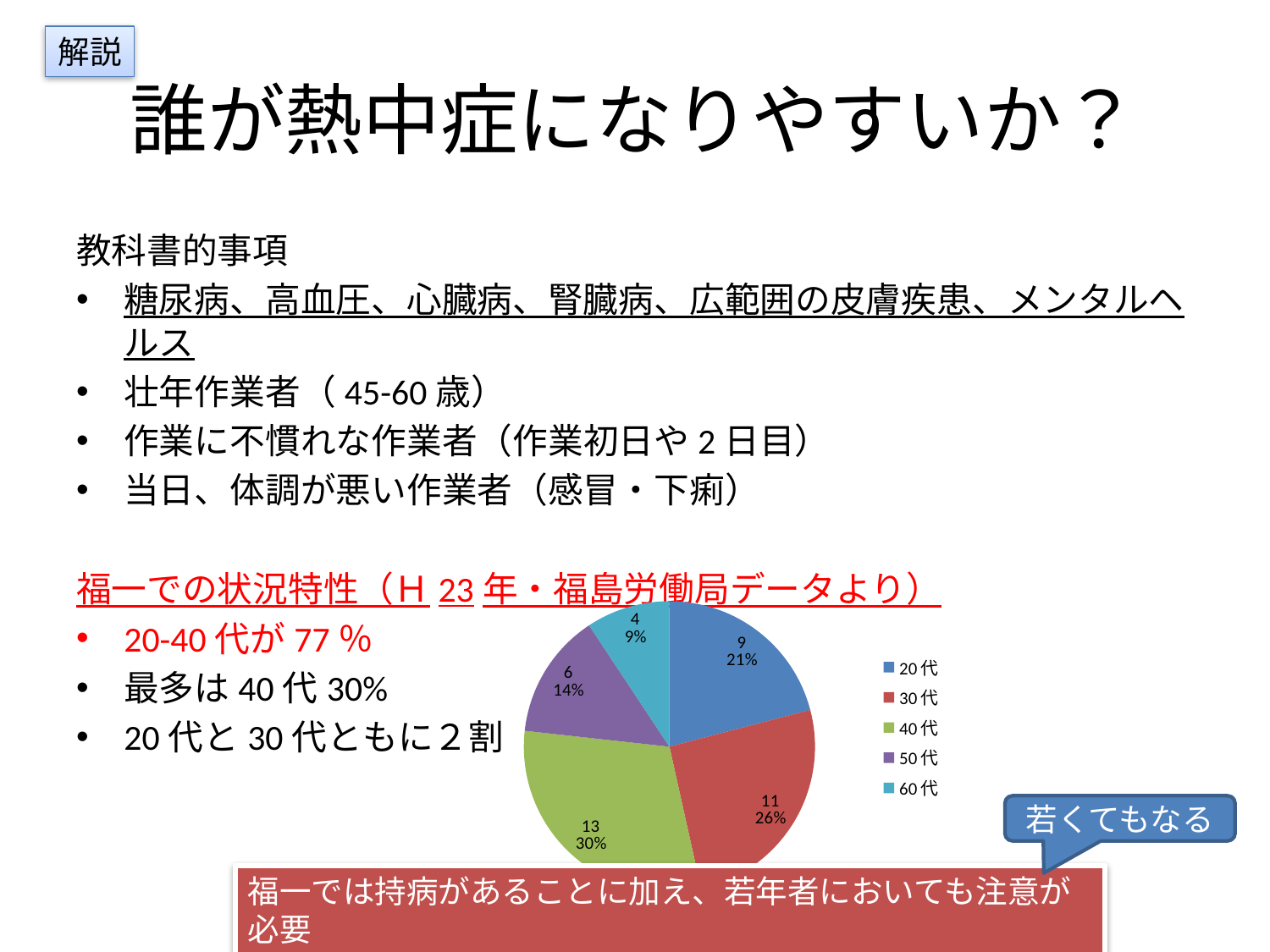

解説
# 誰が熱中症になりやすいか？
教科書的事項
糖尿病、高血圧、心臓病、腎臓病、広範囲の皮膚疾患、メンタルヘルス
壮年作業者（45-60歳）
作業に不慣れな作業者（作業初日や2日目）
当日、体調が悪い作業者（感冒・下痢）

福一での状況特性（Ｈ23年・福島労働局データより）
20-40代が77％
最多は40代30%
20代と30代ともに２割

### Chart

| Category |  |
|---|---|
| 20代 | 9.0 |
| 30代 | 11.0 |
| 40代 | 13.0 |
| 50代 | 6.0 |
| 60代 | 4.0 |
若くてもなる
福一では持病があることに加え、若年者においても注意が必要